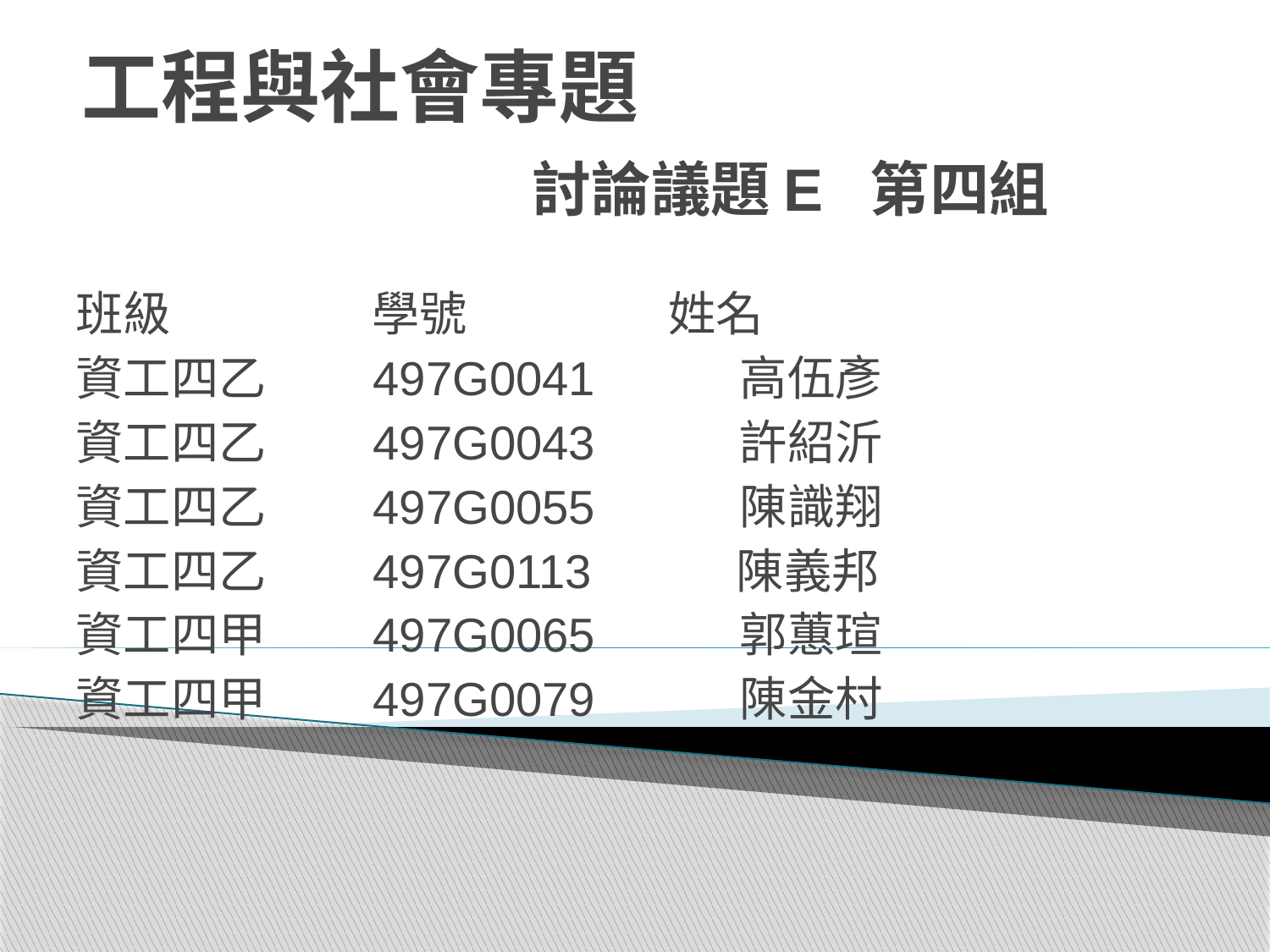

# 工程與社會專題 討論議題E  第四組
班級                   學號                   姓名
資工四乙         497G0041          高伍彥
資工四乙         497G0043          許紹沂
資工四乙         497G0055          陳識翔
資工四乙         497G0113          陳義邦
資工四甲         497G0065          郭蕙瑄
資工四甲         497G0079          陳金村